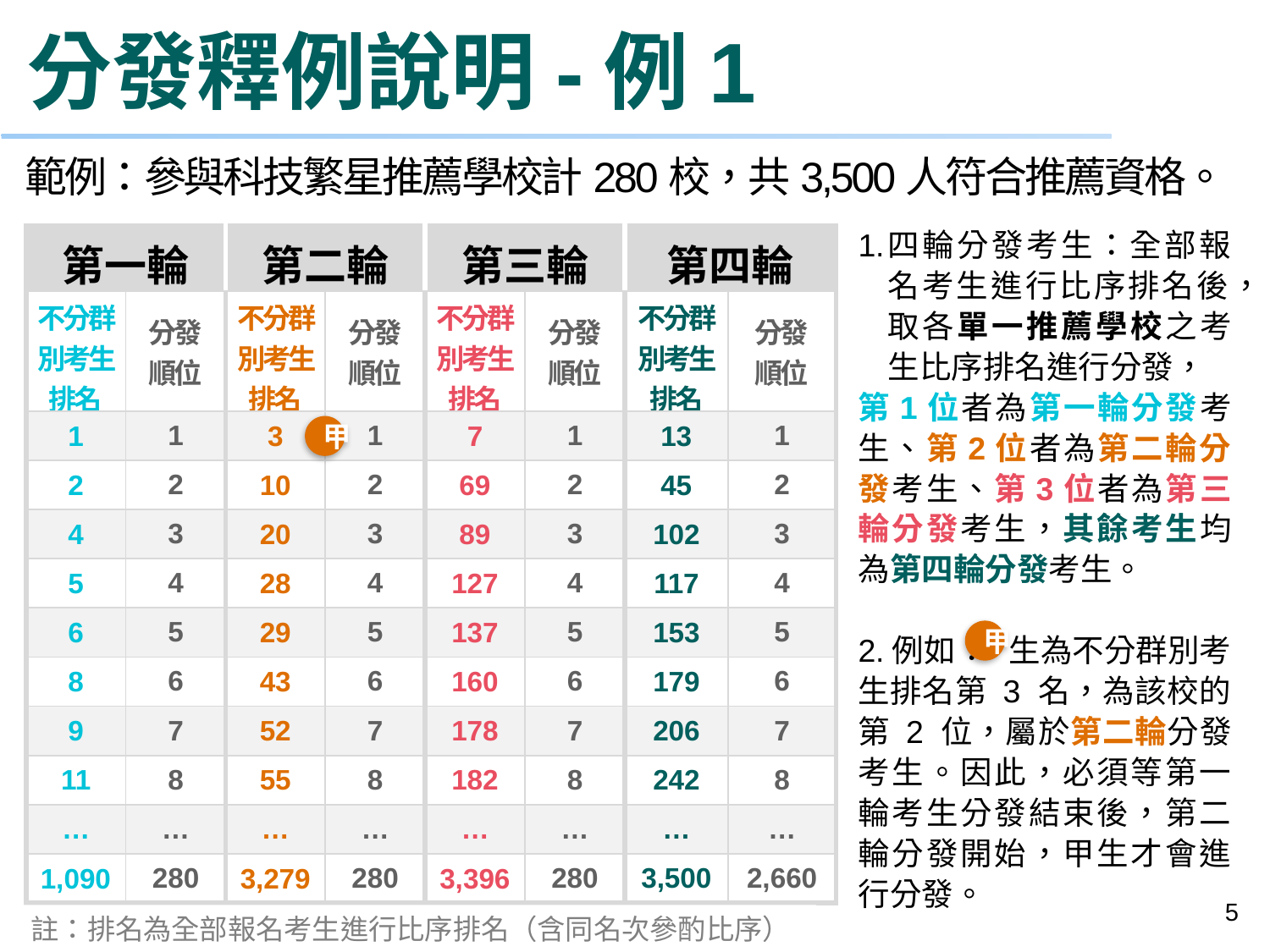

# 分發釋例說明-例1
範例：參與科技繁星推薦學校計280校，共3,500人符合推薦資格。
四輪分發考生：全部報名考生進行比序排名後，取各單一推薦學校之考生比序排名進行分發，
第1位者為第一輪分發考生、第2位者為第二輪分發考生、第3位者為第三輪分發考生，其餘考生均為第四輪分發考生。

2.例如：   生為不分群別考生排名第 3 名，為該校的第 2 位，屬於第二輪分發考生。因此，必須等第一輪考生分發結束後，第二輪分發開始，甲生才會進行分發。
| 第一輪 |  | 第二輪 |  | 第三輪 |  | 第四輪 |  |
| --- | --- | --- | --- | --- | --- | --- | --- |
| 不分群別考生排名 | 分發 順位 | 不分群別考生排名 | 分發 順位 | 不分群別考生排名 | 分發 順位 | 不分群別考生排名 | 分發 順位 |
| 1 | 1 | 3 | 1 | 7 | 1 | 13 | 1 |
| 2 | 2 | 10 | 2 | 69 | 2 | 45 | 2 |
| 4 | 3 | 20 | 3 | 89 | 3 | 102 | 3 |
| 5 | 4 | 28 | 4 | 127 | 4 | 117 | 4 |
| 6 | 5 | 29 | 5 | 137 | 5 | 153 | 5 |
| 8 | 6 | 43 | 6 | 160 | 6 | 179 | 6 |
| 9 | 7 | 52 | 7 | 178 | 7 | 206 | 7 |
| 11 | 8 | 55 | 8 | 182 | 8 | 242 | 8 |
| … | … | … | … | … | … | … | … |
| 1,090 | 280 | 3,279 | 280 | 3,396 | 280 | 3,500 | 2,660 |
甲
甲
5
註：排名為全部報名考生進行比序排名（含同名次參酌比序）